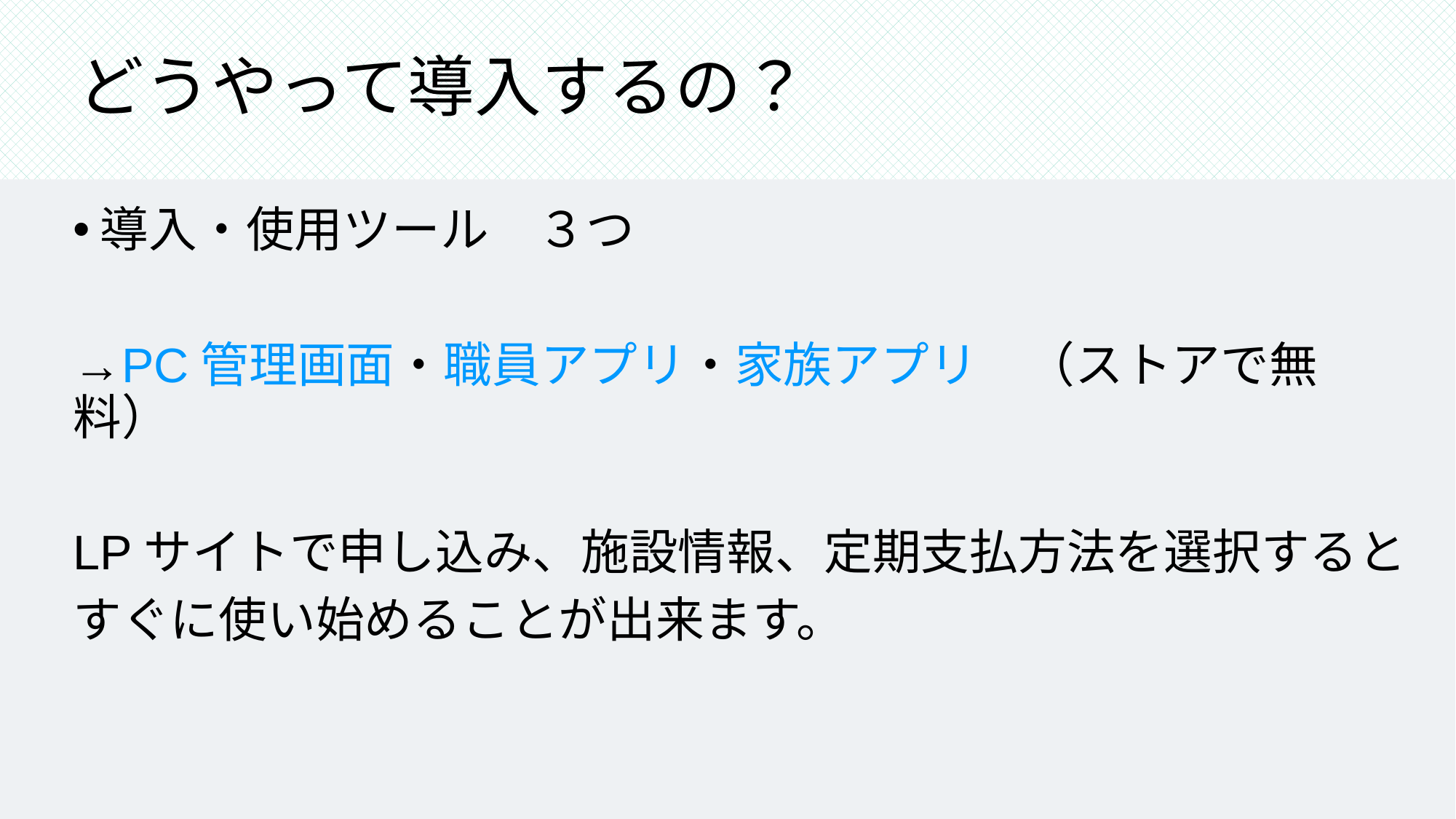

# どうやって導入するの？
導入・使用ツール　３つ

→PC管理画面・職員アプリ・家族アプリ　（ストアで無料）

LPサイトで申し込み、施設情報、定期支払方法を選択すると
すぐに使い始めることが出来ます。